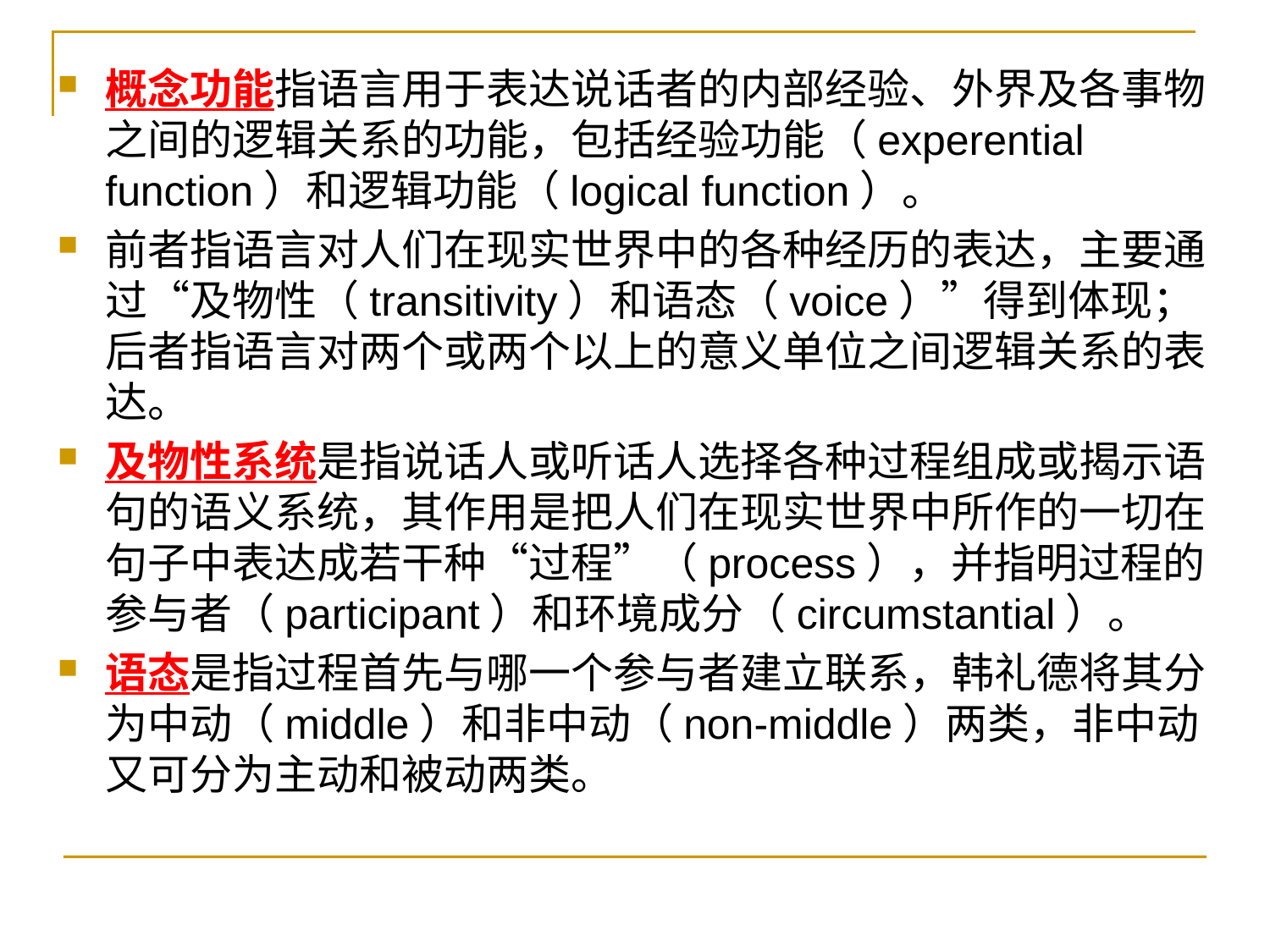

概念功能指语言用于表达说话者的内部经验、外界及各事物之间的逻辑关系的功能，包括经验功能（experential function）和逻辑功能（logical function）。
前者指语言对人们在现实世界中的各种经历的表达，主要通过“及物性（transitivity）和语态（voice）”得到体现；后者指语言对两个或两个以上的意义单位之间逻辑关系的表达。
及物性系统是指说话人或听话人选择各种过程组成或揭示语句的语义系统，其作用是把人们在现实世界中所作的一切在句子中表达成若干种“过程”（process），并指明过程的参与者（participant）和环境成分（circumstantial）。
语态是指过程首先与哪一个参与者建立联系，韩礼德将其分为中动（middle）和非中动（non-middle）两类，非中动又可分为主动和被动两类。